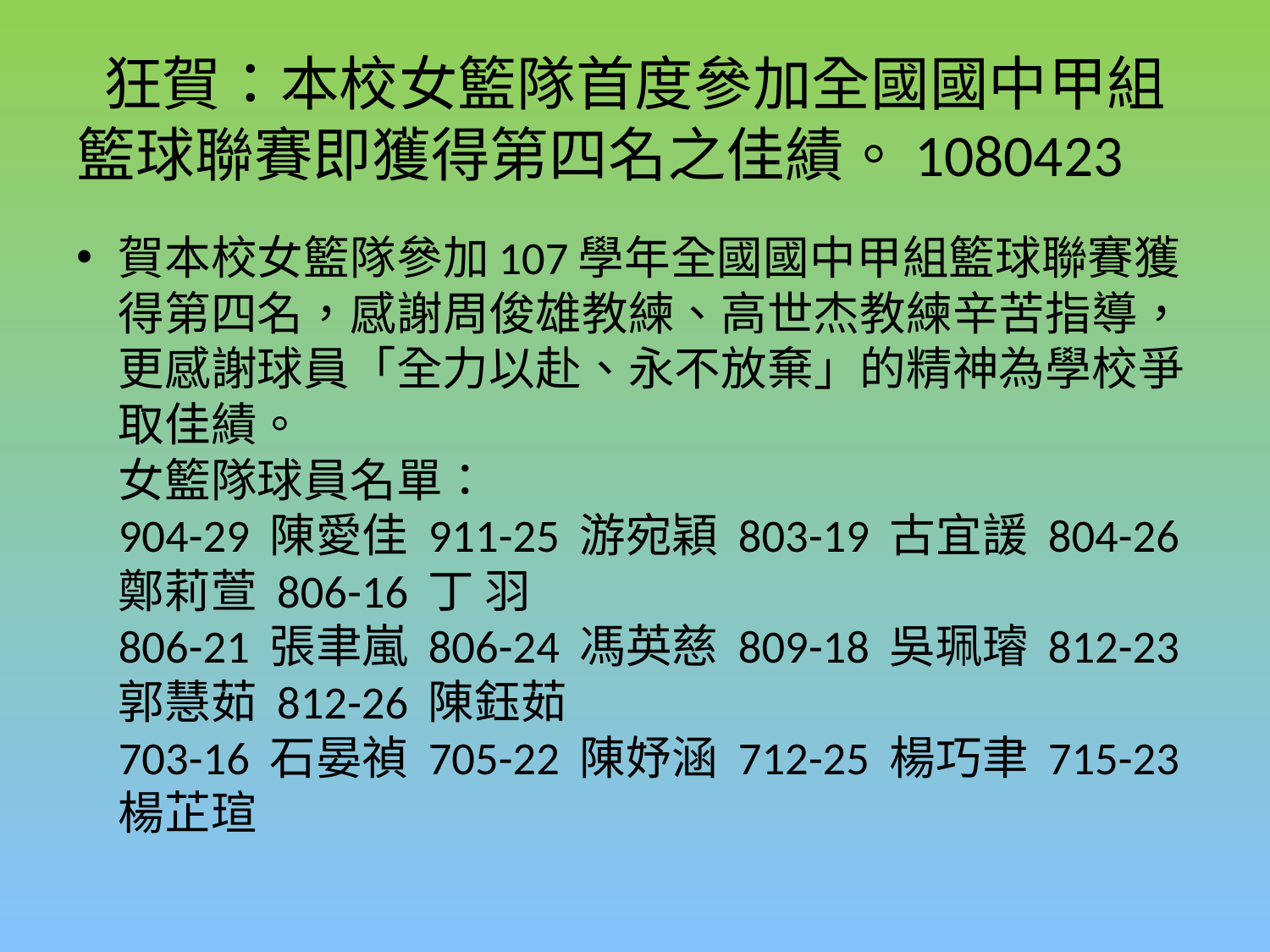

# 狂賀：本校女籃隊首度參加全國國中甲組籃球聯賽即獲得第四名之佳績。1080423
賀本校女籃隊參加107學年全國國中甲組籃球聯賽獲得第四名，感謝周俊雄教練、高世杰教練辛苦指導，更感謝球員「全力以赴、永不放棄」的精神為學校爭取佳績。
女籃隊球員名單：
904-29 陳愛佳 911-25 游宛穎 803-19 古宜諼 804-26 鄭莉萱 806-16 丁 羽
806-21 張聿嵐 806-24 馮英慈 809-18 吳珮璿 812-23 郭慧茹 812-26 陳鈺茹
703-16 石晏禎 705-22 陳妤涵 712-25 楊巧聿 715-23 楊芷瑄